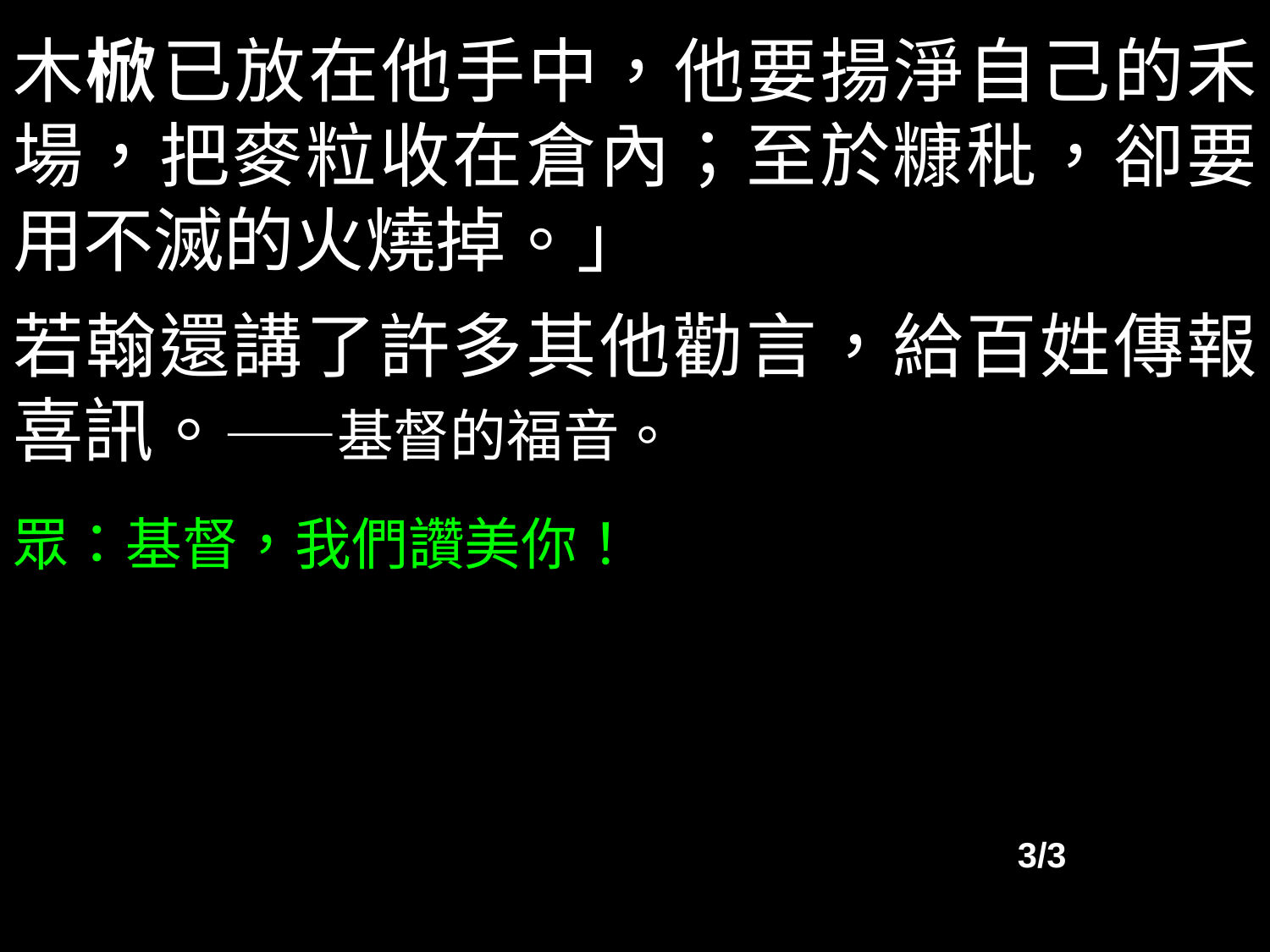

木𣔙已放在他手中，他要揚淨自己的禾場，把麥粒收在倉內；至於糠秕，卻要用不滅的火燒掉。」
若翰還講了許多其他勸言，給百姓傳報喜訊。——基督的福音。
眾：基督，我們讚美你！

3/3